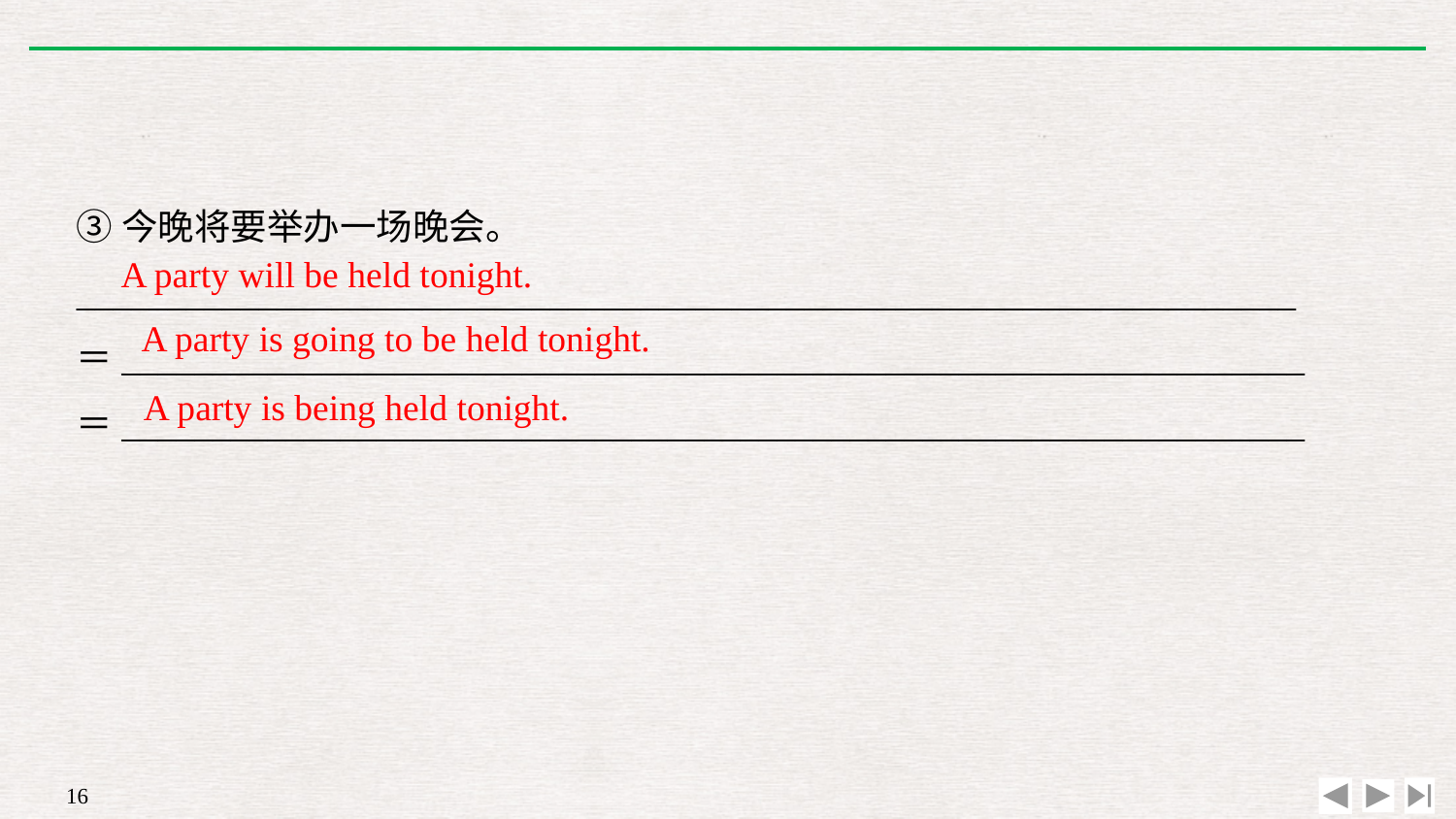

③今晚将要举办一场晚会。
___________________________________________________________________
＝_________________________________________________________________
＝_________________________________________________________________
A party will be held tonight.
A party is going to be held tonight.
A party is being held tonight.